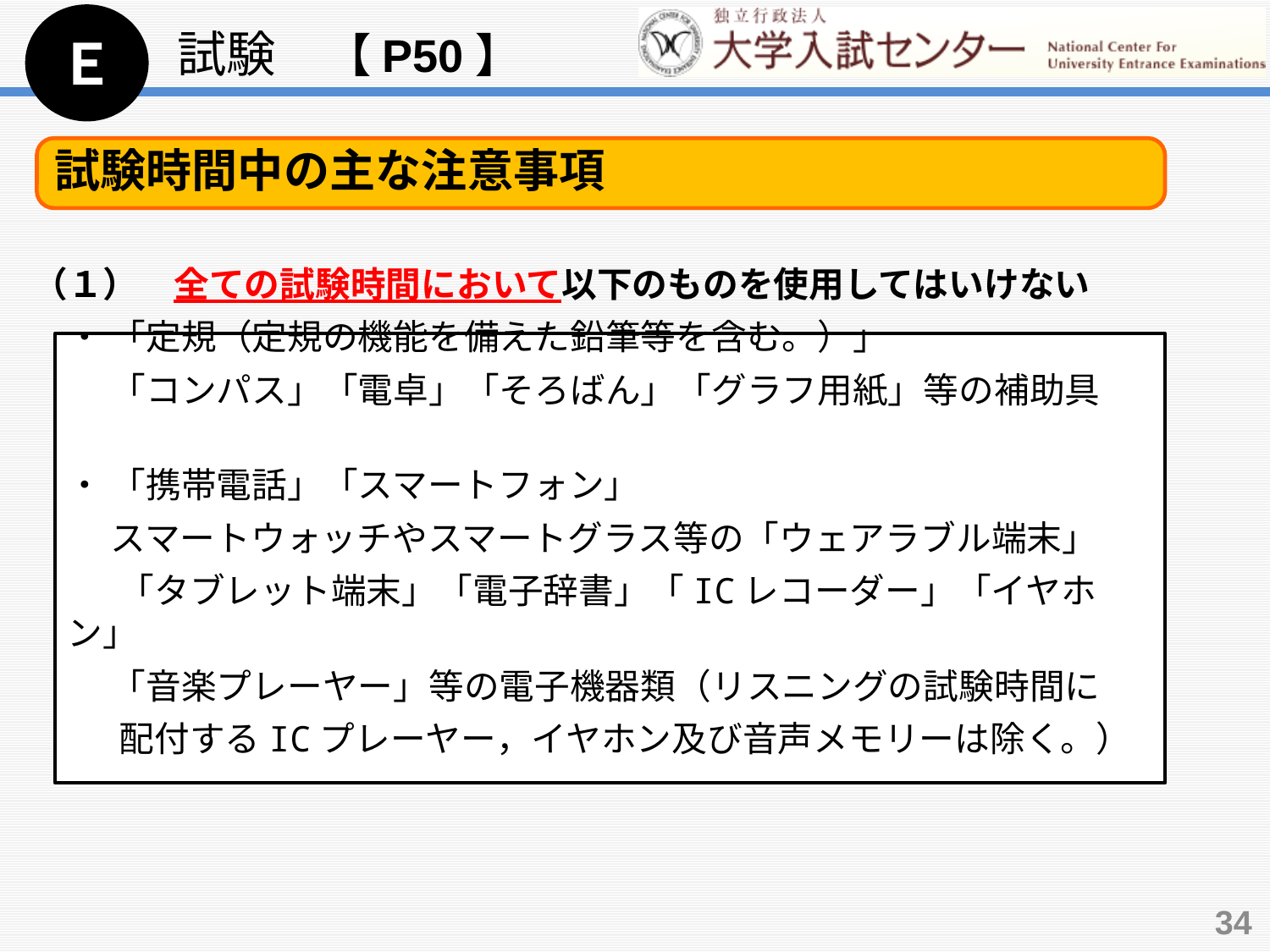

Ｅ
試験　【P50】
試験時間中の主な注意事項
（１）　全ての試験時間において以下のものを使用してはいけない
・ 「定規（定規の機能を備えた鉛筆等を含む。）」
　 「コンパス」「電卓」「そろばん」「グラフ用紙」等の補助具
・ 「携帯電話」「スマートフォン」
　 スマートウォッチやスマートグラス等の「ウェアラブル端末」
 　「タブレット端末」「電子辞書」「ICレコーダー」「イヤホン」
　 「音楽プレーヤー」等の電子機器類（リスニングの試験時間に
 　配付するICプレーヤー，イヤホン及び音声メモリーは除く。）
34